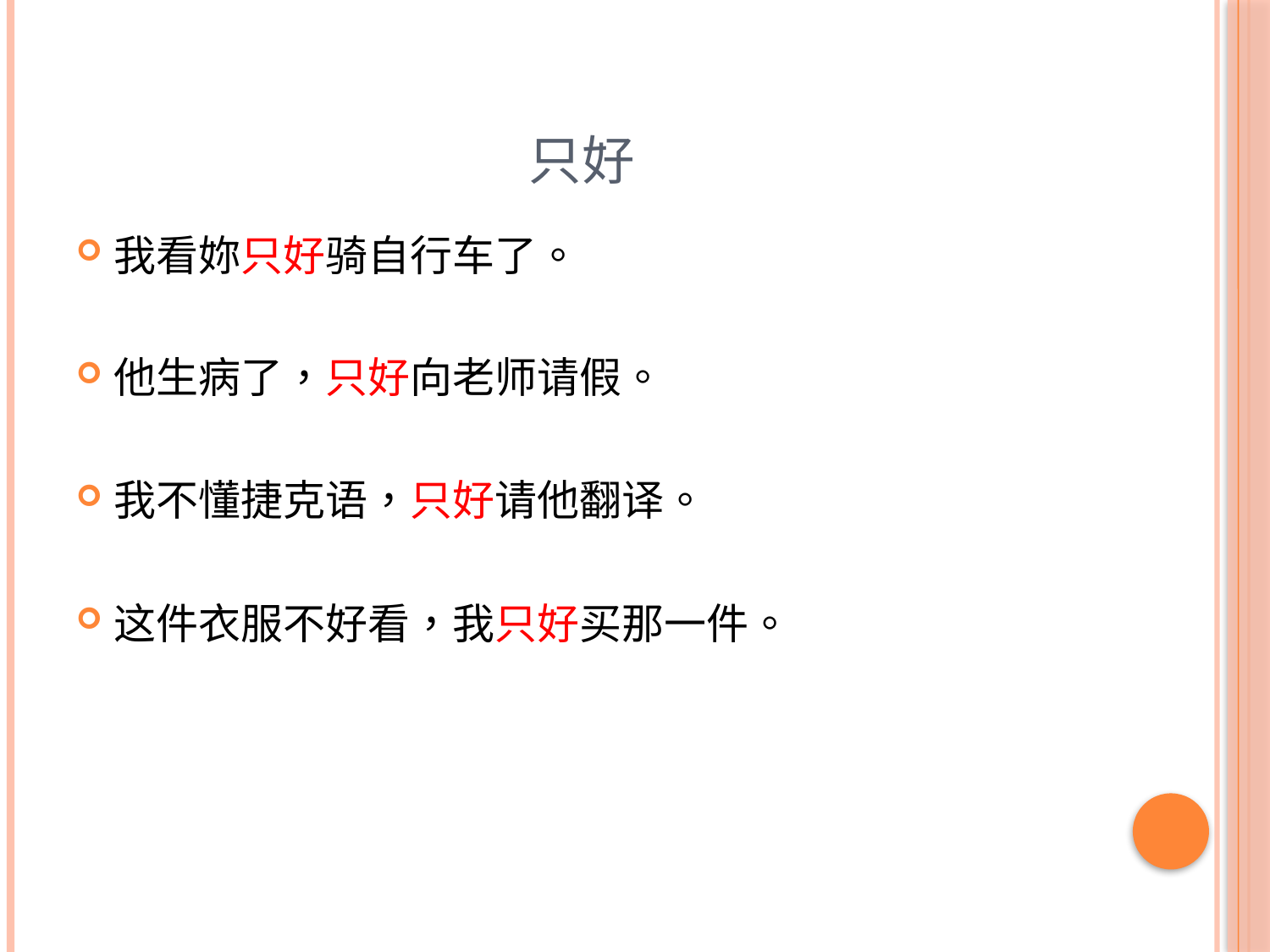

# 只好
我看妳只好骑自行车了。

他生病了，只好向老师请假。

我不懂捷克语，只好请他翻译。

这件衣服不好看，我只好买那一件。